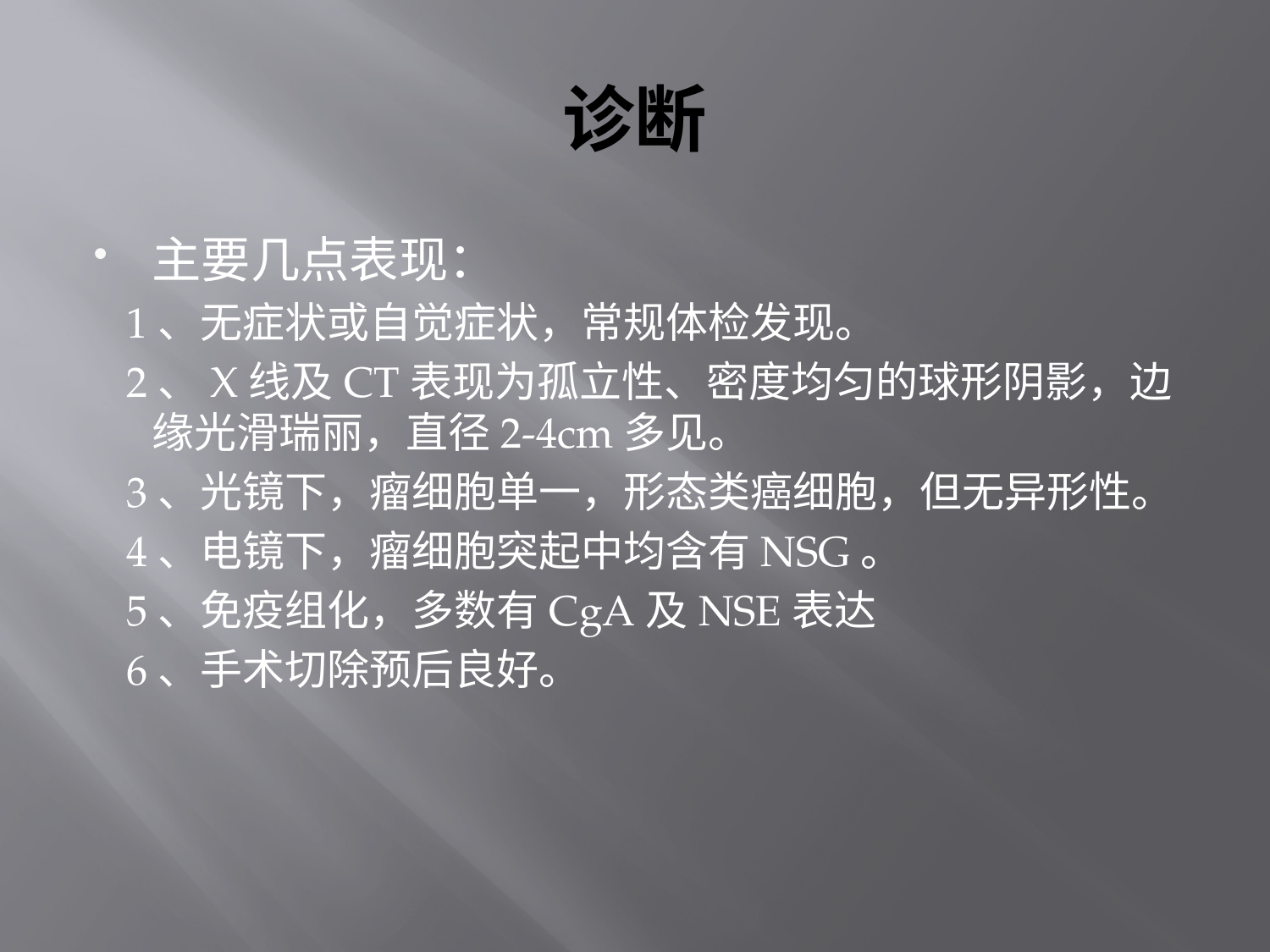

# 诊断
主要几点表现：
   1、无症状或自觉症状，常规体检发现。
   2、X线及CT表现为孤立性、密度均匀的球形阴影，边缘光滑瑞丽，直径2-4cm多见。
   3、光镜下，瘤细胞单一，形态类癌细胞，但无异形性。
   4、电镜下，瘤细胞突起中均含有NSG。
   5、免疫组化，多数有CgA及NSE表达
   6、手术切除预后良好。